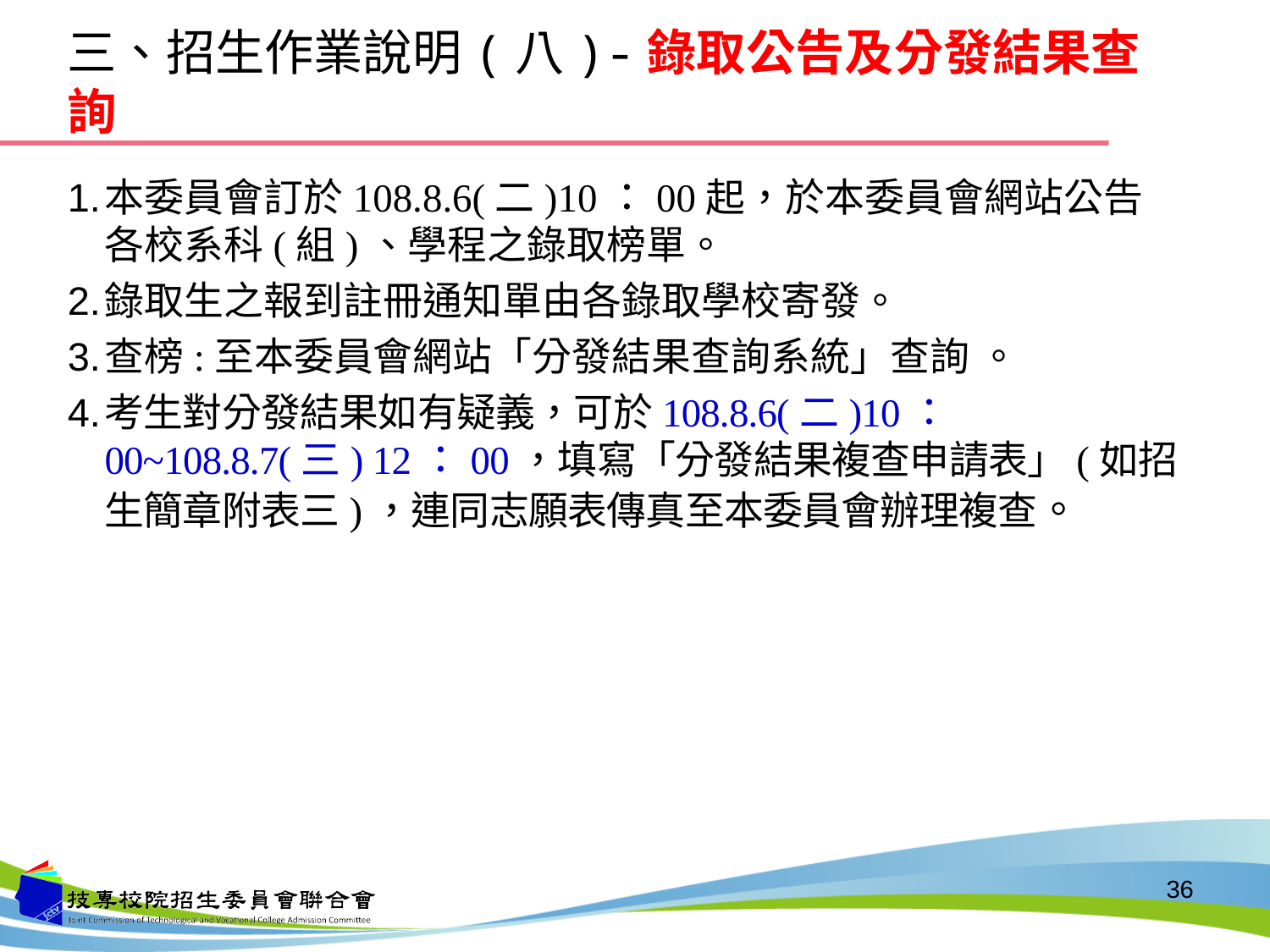

三、招生作業說明(八)-錄取公告及分發結果查詢
本委員會訂於108.8.6(二)10：00起，於本委員會網站公告各校系科(組)、學程之錄取榜單。
錄取生之報到註冊通知單由各錄取學校寄發。
查榜:至本委員會網站「分發結果查詢系統」查詢 。
考生對分發結果如有疑義，可於108.8.6(二)10：00~108.8.7(三) 12：00，填寫「分發結果複查申請表」(如招生簡章附表三)，連同志願表傳真至本委員會辦理複查。

36